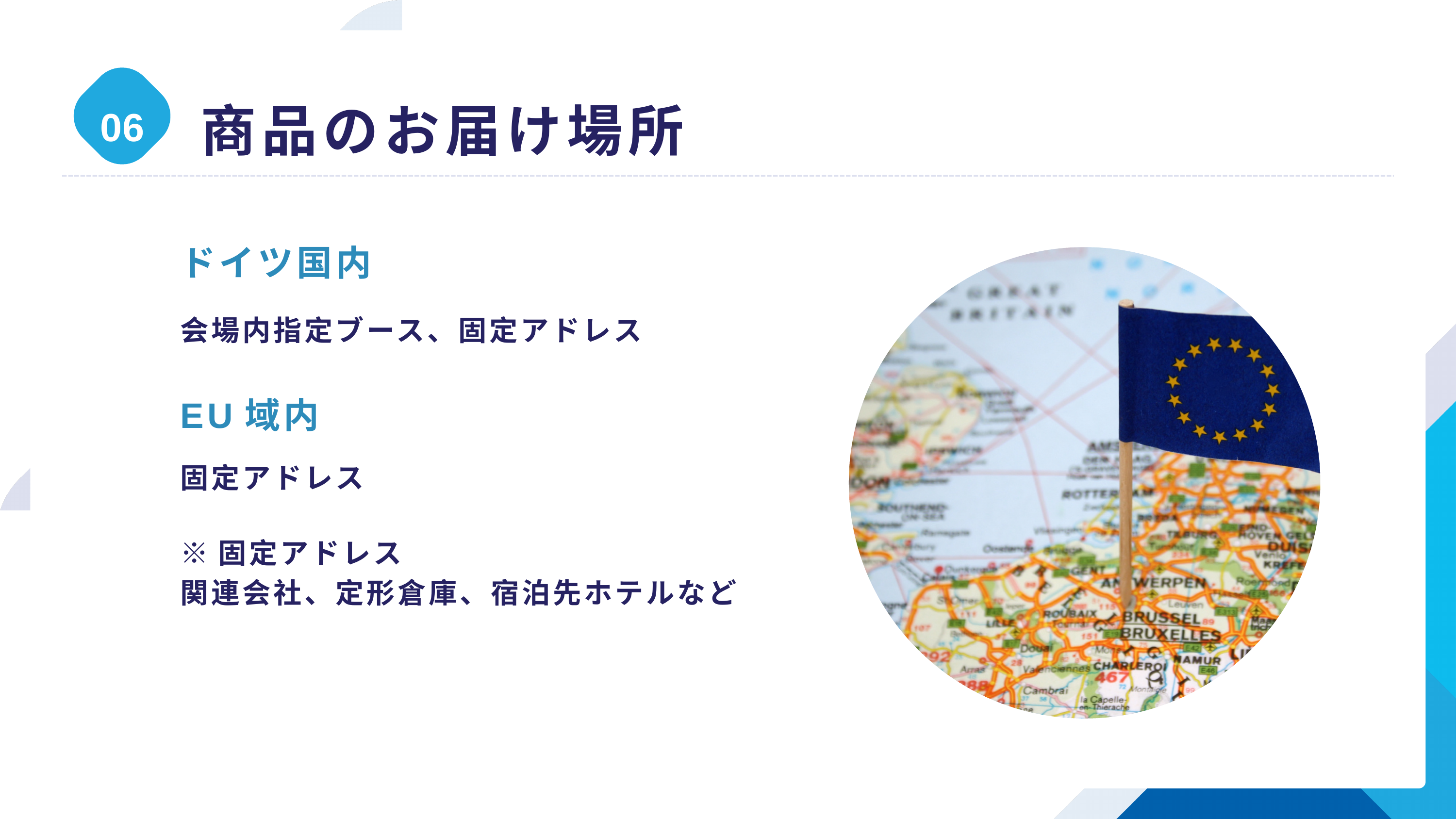

商品のお届け場所

06

ドイツ国内

会場内指定ブース、固定アドレス

EU域内
固定アドレス
※固定アドレス
関連会社、定形倉庫、宿泊先ホテルなど